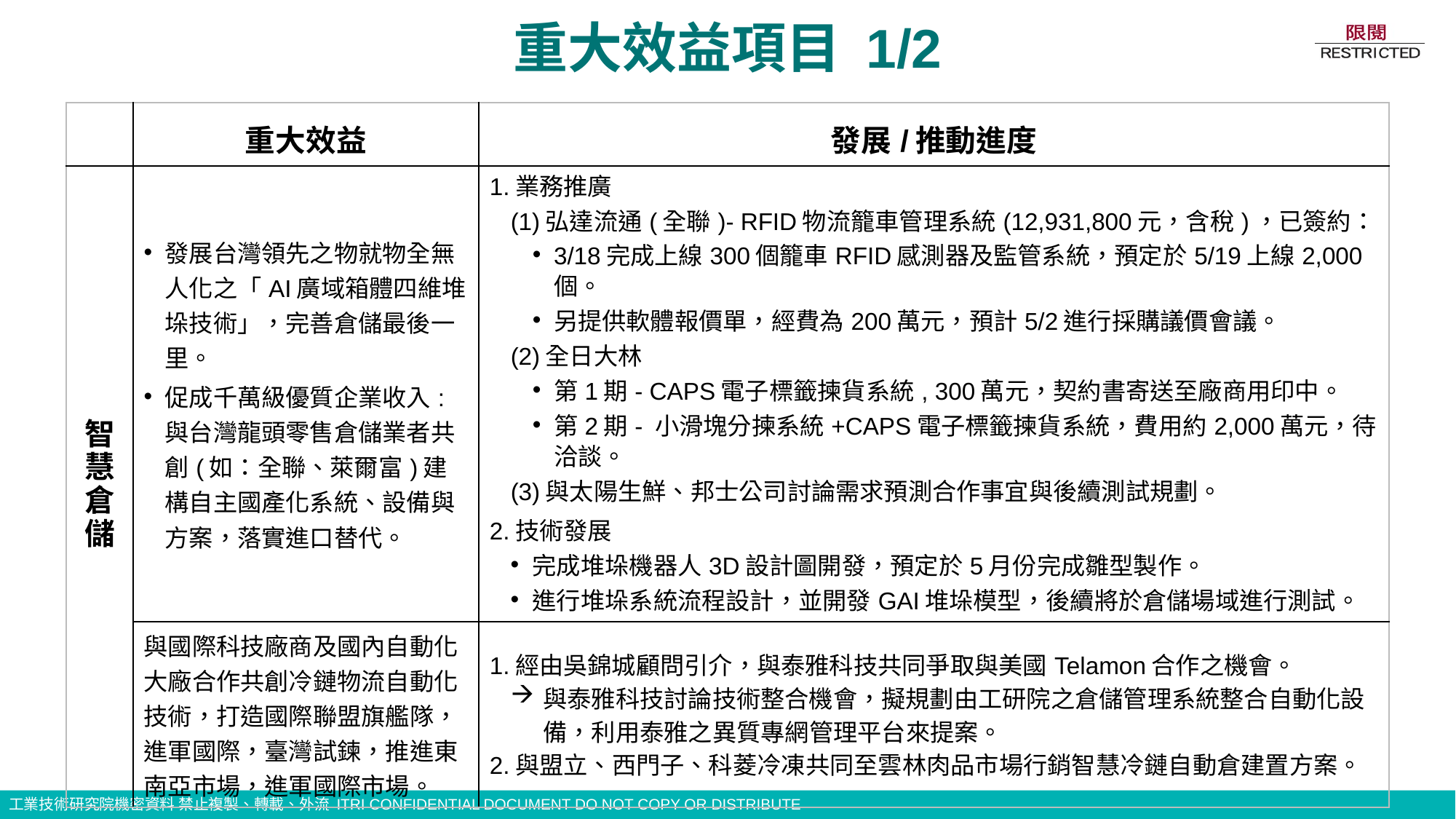

# 重大效益項目 1/2
|  | 重大效益 | 發展/推動進度 |
| --- | --- | --- |
| 智慧倉儲 | 發展台灣領先之物就物全無人化之「AI廣域箱體四維堆垛技術」，完善倉儲最後一里。 促成千萬級優質企業收入:與台灣龍頭零售倉儲業者共創(如：全聯、萊爾富)建構自主國產化系統、設備與方案，落實進口替代。 | 1.業務推廣 (1)弘達流通(全聯)- RFID物流籠車管理系統(12,931,800元，含稅)，已簽約： 3/18完成上線300個籠車RFID感測器及監管系統，預定於5/19上線2,000個。 另提供軟體報價單，經費為200萬元，預計5/2進行採購議價會議。 (2)全日大林 第1期- CAPS電子標籤揀貨系統, 300萬元，契約書寄送至廠商用印中。 第2期- 小滑塊分揀系統+CAPS電子標籤揀貨系統，費用約2,000萬元，待洽談。 (3)與太陽生鮮、邦士公司討論需求預測合作事宜與後續測試規劃。 2.技術發展 完成堆垛機器人3D設計圖開發，預定於5月份完成雛型製作。 進行堆垛系統流程設計，並開發GAI堆垛模型，後續將於倉儲場域進行測試。 |
|  | 與國際科技廠商及國內自動化大廠合作共創冷鏈物流自動化技術，打造國際聯盟旗艦隊，進軍國際，臺灣試鍊，推進東南亞市場，進軍國際市場。 | 1.經由吳錦城顧問引介，與泰雅科技共同爭取與美國Telamon合作之機會。 與泰雅科技討論技術整合機會，擬規劃由工研院之倉儲管理系統整合自動化設備，利用泰雅之異質專網管理平台來提案。 2.與盟立、西門子、科菱冷凍共同至雲林肉品市場行銷智慧冷鏈自動倉建置方案。 |